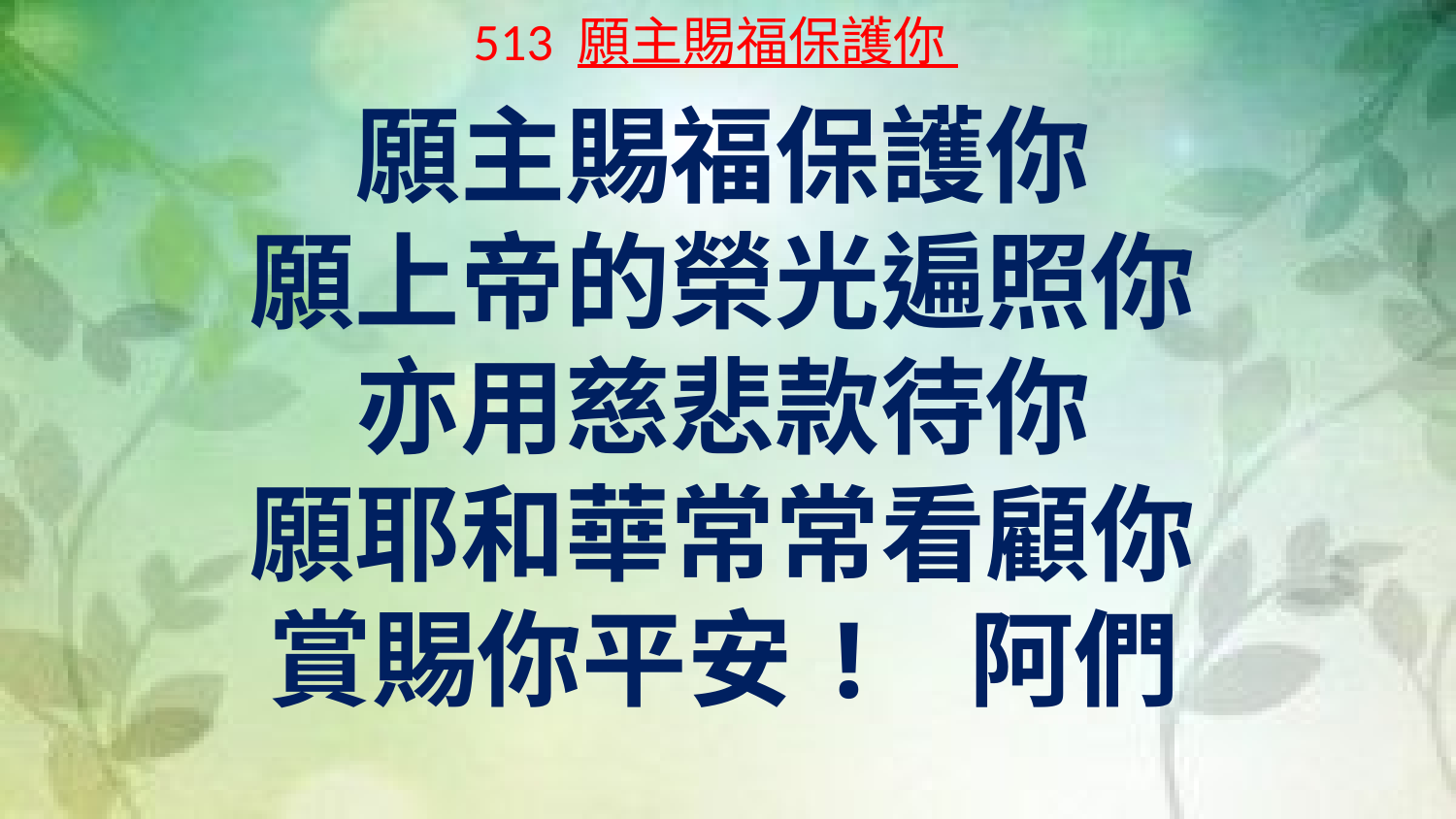

# 513 願主賜福保護你
願主賜福保護你
願上帝的榮光遍照你
亦用慈悲款待你
願耶和華常常看顧你
賞賜你平安! 阿們